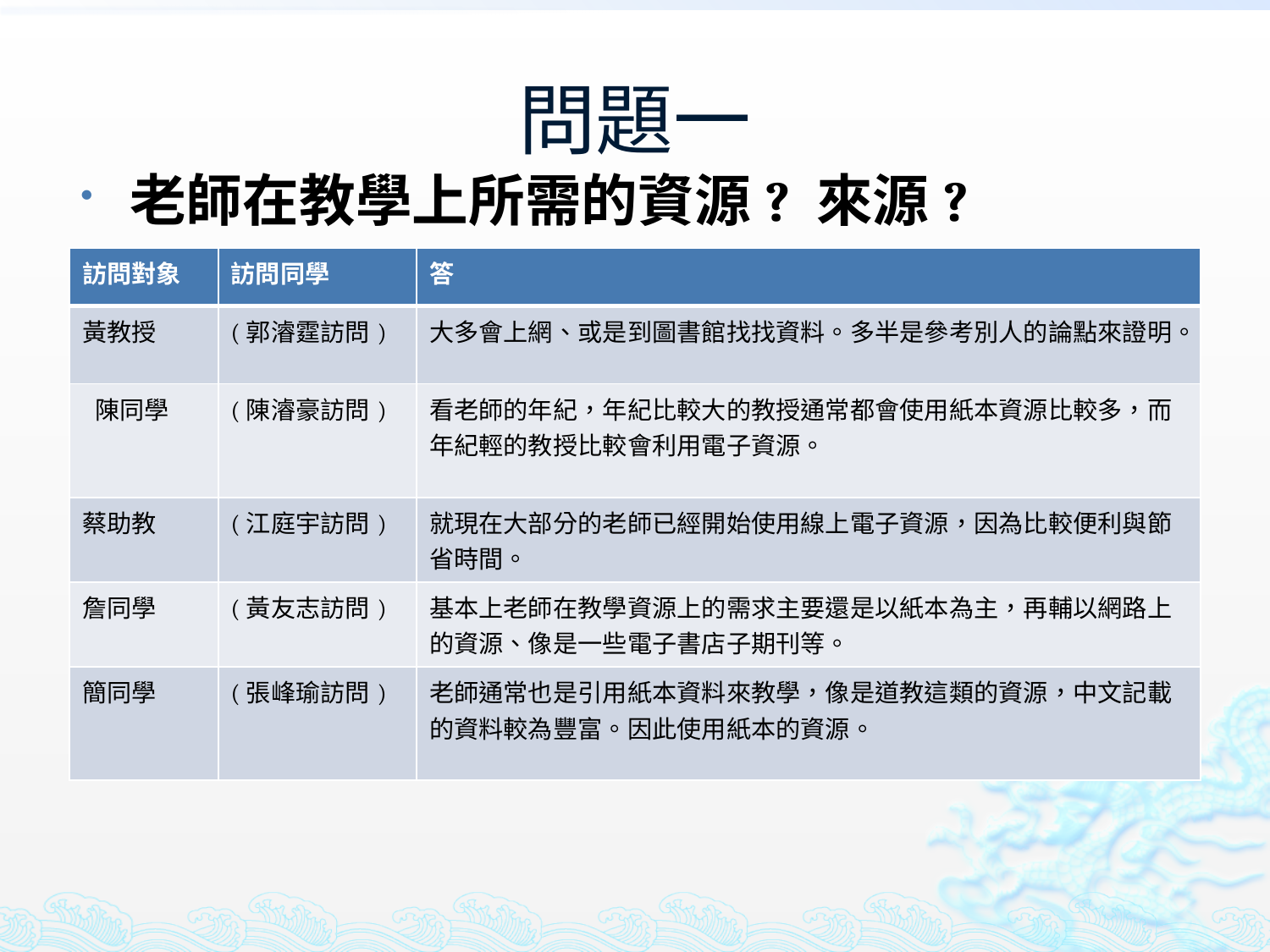

# 問題一
老師在教學上所需的資源? 來源?

| 訪問對象 | 訪問同學 | 答 |
| --- | --- | --- |
| 黃教授 | (郭濬霆訪問) | 大多會上網、或是到圖書館找找資料。多半是參考別人的論點來證明。 |
| 陳同學 | (陳濬豪訪問) | 看老師的年紀，年紀比較大的教授通常都會使用紙本資源比較多，而年紀輕的教授比較會利用電子資源。 |
| 蔡助教 | (江庭宇訪問) | 就現在大部分的老師已經開始使用線上電子資源，因為比較便利與節省時間。 |
| 詹同學 | (黃友志訪問) | 基本上老師在教學資源上的需求主要還是以紙本為主，再輔以網路上的資源、像是一些電子書店子期刊等。 |
| 簡同學 | (張峰瑜訪問) | 老師通常也是引用紙本資料來教學，像是道教這類的資源，中文記載的資料較為豐富。因此使用紙本的資源。 |